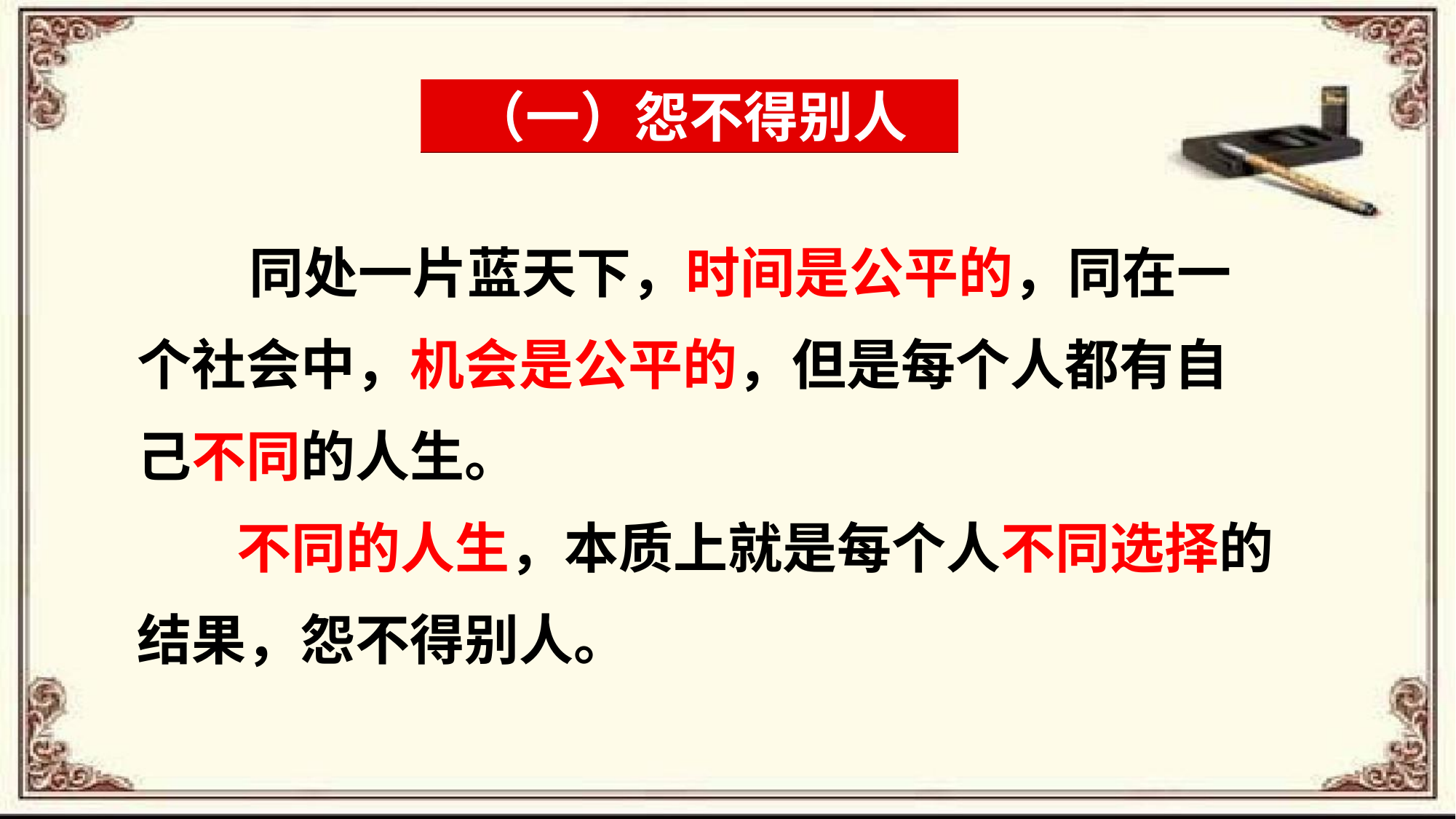

（一）怨不得别人
        同处一片蓝天下，时间是公平的，同在一个社会中，机会是公平的，但是每个人都有自己不同的人生。
       不同的人生，本质上就是每个人不同选择的结果，怨不得别人。